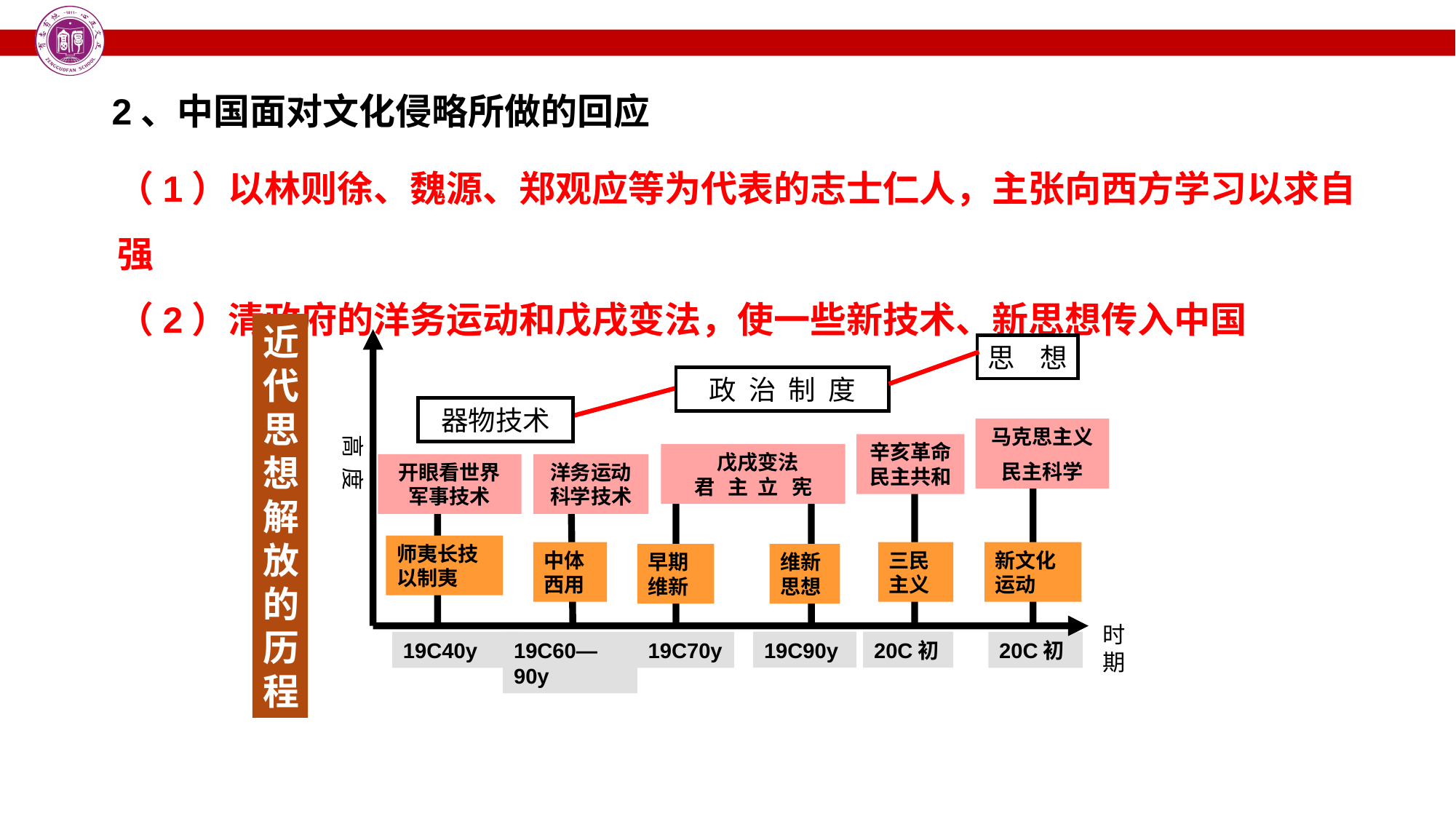

2、中国面对文化侵略所做的回应
（1）以林则徐、魏源、郑观应等为代表的志士仁人，主张向西方学习以求自强
（2）清政府的洋务运动和戊戌变法，使一些新技术、新思想传入中国
近代思想解放的历程

思    想

政  治  制  度

器物技术
马克思主义
民主科学
高  度
辛亥革命民主共和
 戊戌变法
君   主  立   宪
开眼看世界军事技术
洋务运动科学技术

师夷长技以制夷
中体西用
三民主义
新文化运动
早期维新
维新思想
时 期

19C90y
20C初
19C40y
19C60—90y
19C70y
20C初